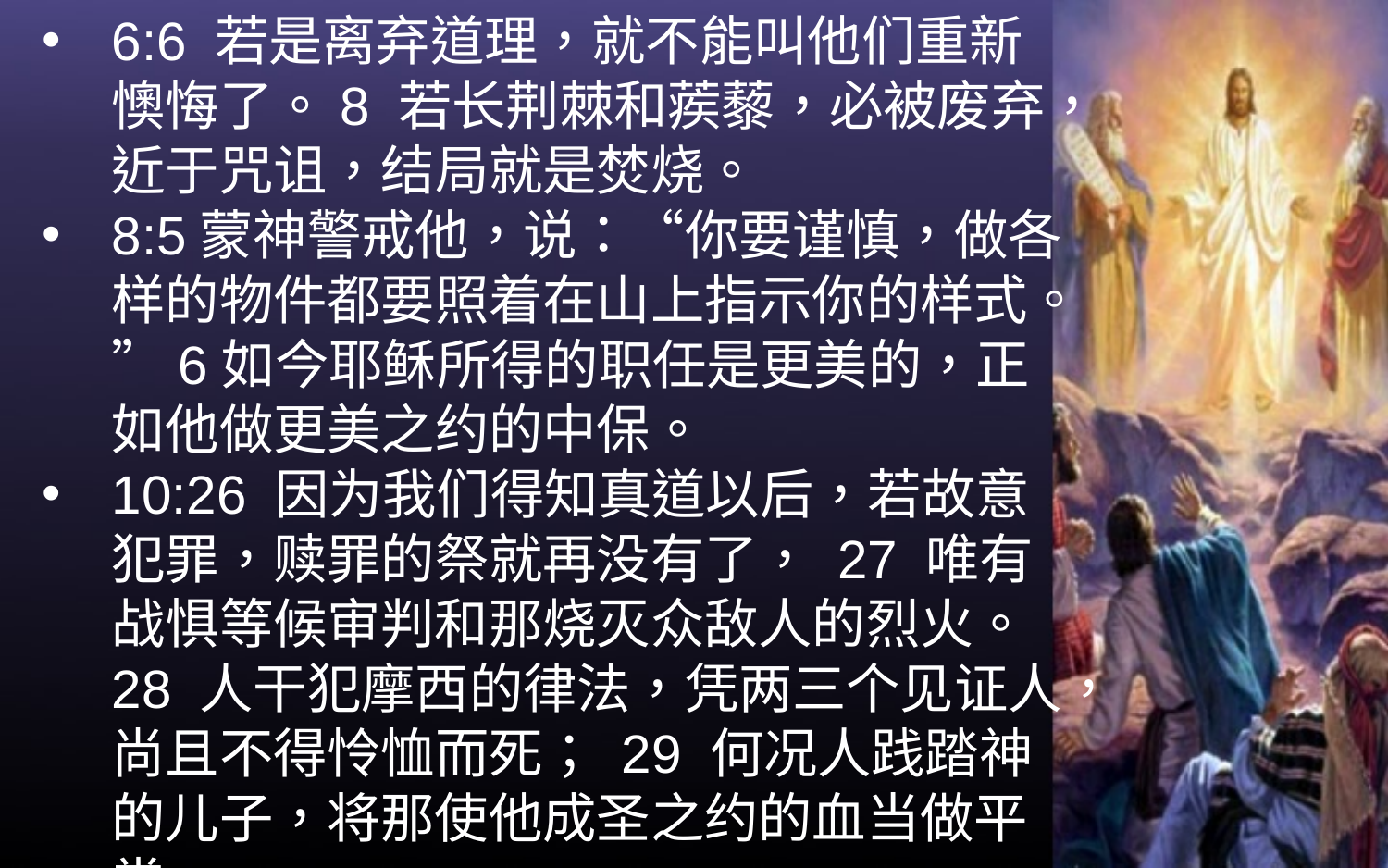

6:6 若是离弃道理，就不能叫他们重新懊悔了。8 若长荆棘和蒺藜，必被废弃，近于咒诅，结局就是焚烧。
8:5蒙神警戒他，说：“你要谨慎，做各样的物件都要照着在山上指示你的样式。”6如今耶稣所得的职任是更美的，正如他做更美之约的中保。
10:26 因为我们得知真道以后，若故意犯罪，赎罪的祭就再没有了， 27 唯有战惧等候审判和那烧灭众敌人的烈火。 28 人干犯摩西的律法，凭两三个见证人，尚且不得怜恤而死； 29 何况人践踏神的儿子，将那使他成圣之约的血当做平常，